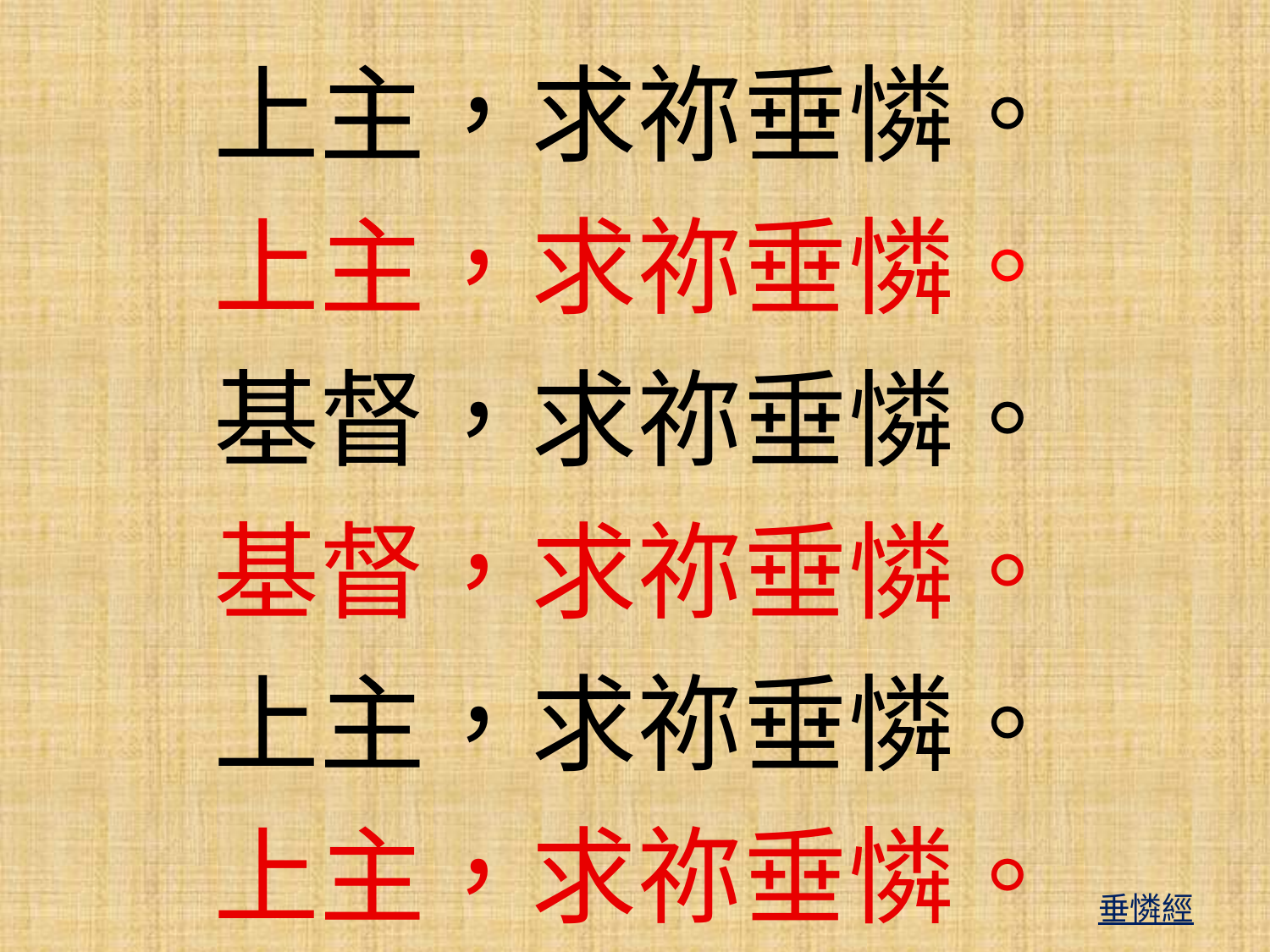

上主，求祢垂憐。
上主，求祢垂憐。
基督，求祢垂憐。
基督，求祢垂憐。
上主，求祢垂憐。
上主，求祢垂憐。

垂憐經